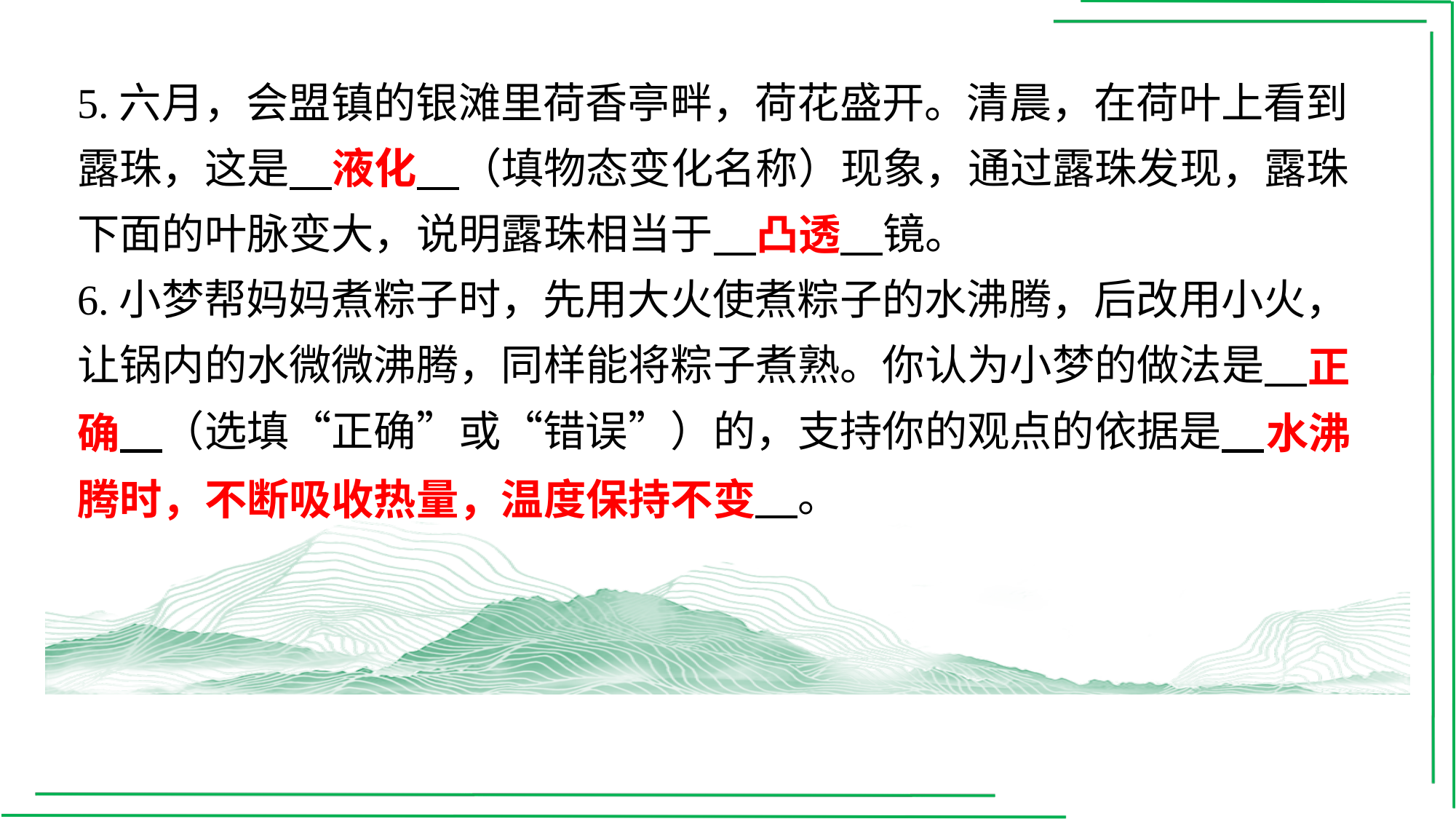

5.六月，会盟镇的银滩里荷香亭畔，荷花盛开。清晨，在荷叶上看到露珠，这是 　液化　⁠（填物态变化名称）现象，通过露珠发现，露珠下面的叶脉变大，说明露珠相当于 　凸透　⁠镜。
6.小梦帮妈妈煮粽子时，先用大火使煮粽子的水沸腾，后改用小火，让锅内的水微微沸腾，同样能将粽子煮熟。你认为小梦的做法是 　正确　⁠（选填“正确”或“错误”）的，支持你的观点的依据是 　水沸腾时，不断吸收热量，温度保持不变　⁠。
液化
凸透
正
确
水沸
腾时，不断吸收热量，温度保持不变